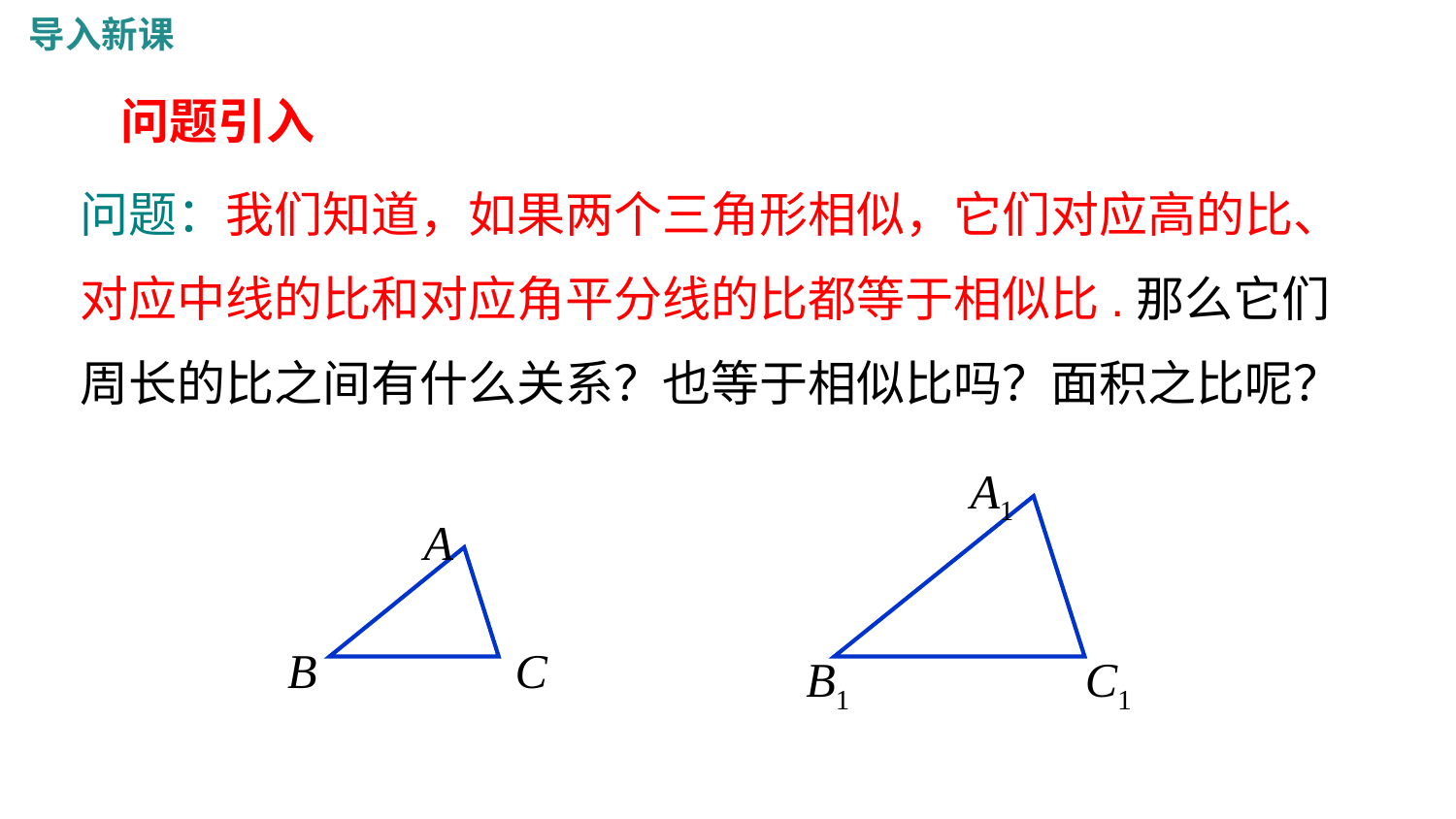

导入新课
问题引入
问题：我们知道，如果两个三角形相似，它们对应高的比、对应中线的比和对应角平分线的比都等于相似比.那么它们周长的比之间有什么关系？也等于相似比吗？面积之比呢？
A1

A

B
C
B1
C1